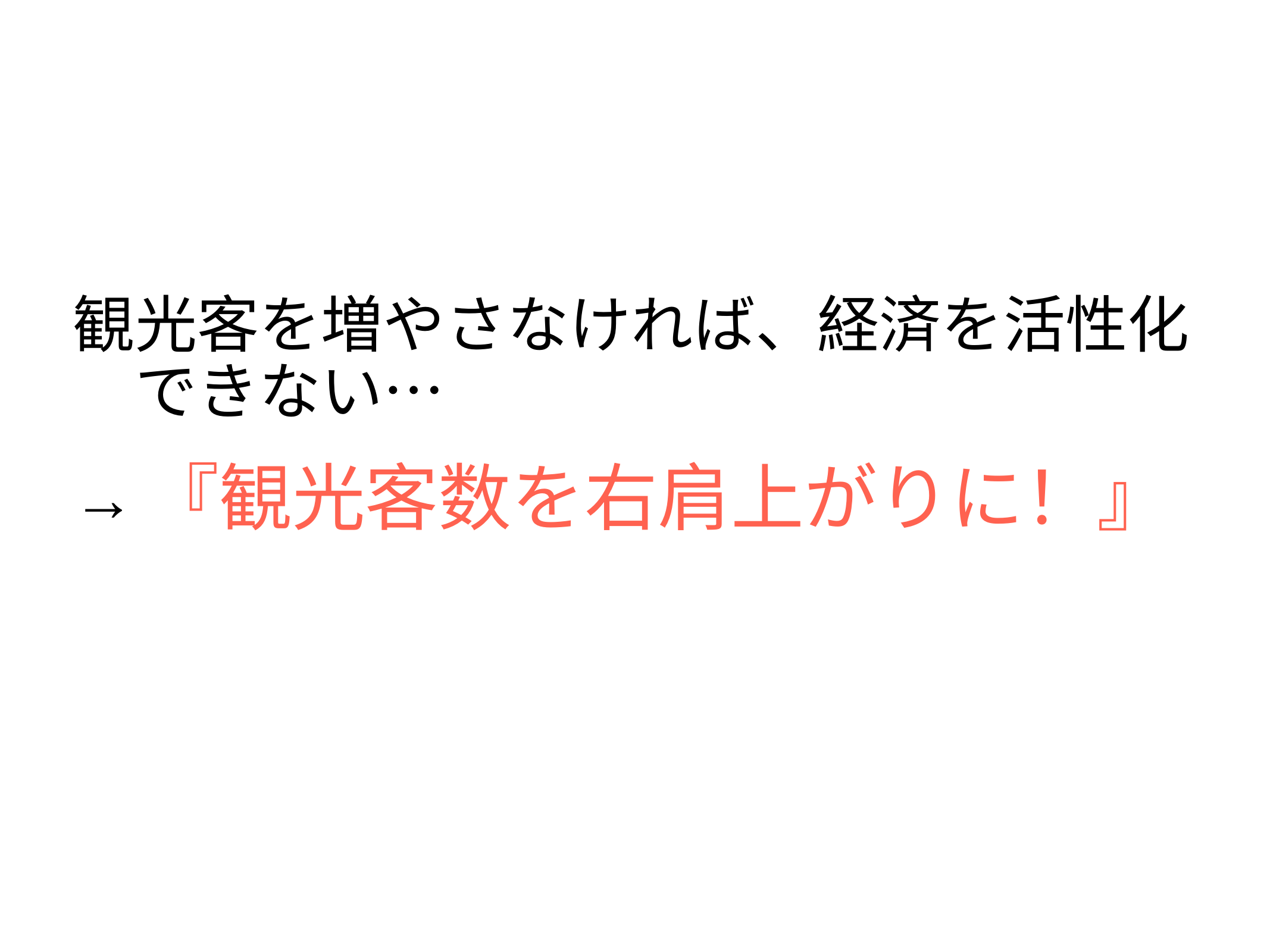

#
観光客を増やさなければ、経済を活性化　できない…
→
『観光客数を右肩上がりに！』